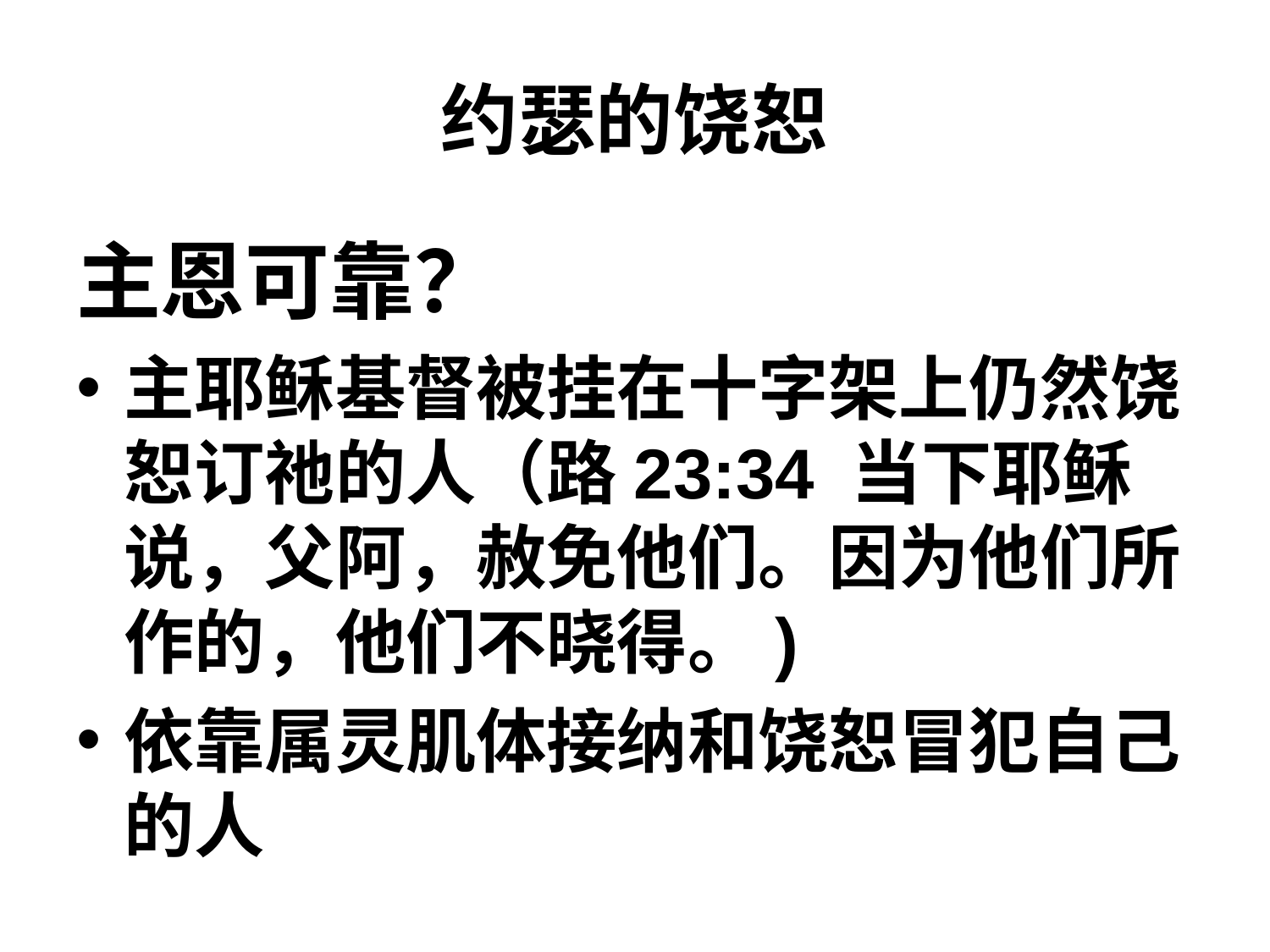

# 约瑟的饶恕
主恩可靠？
主耶稣基督被挂在十字架上仍然饶恕订祂的人（路23:34 当下耶稣说，父阿，赦免他们。因为他们所作的，他们不晓得。)
依靠属灵肌体接纳和饶恕冒犯自己的人